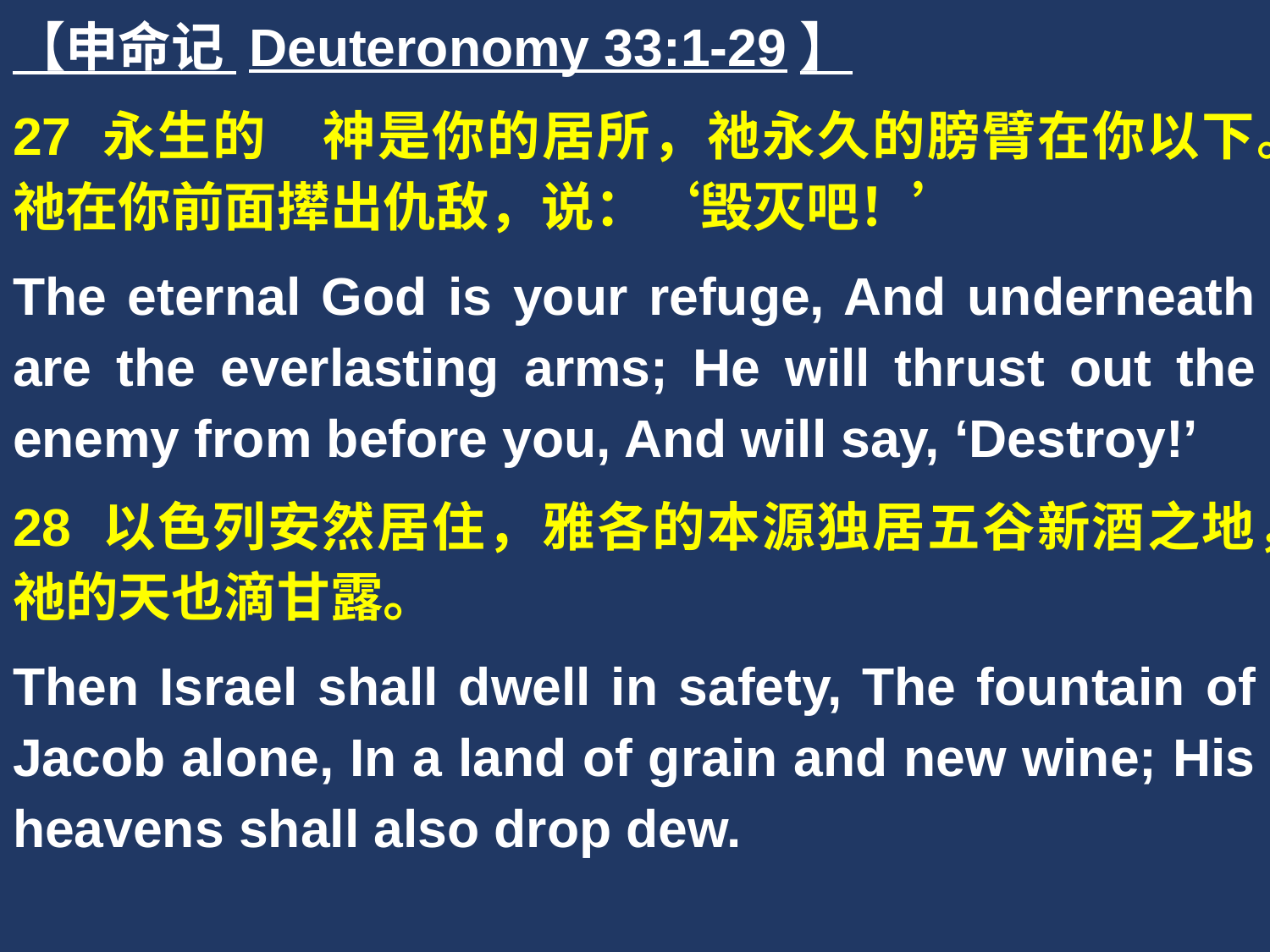

【申命记 Deuteronomy 33:1-29】
27 永生的　神是你的居所，祂永久的膀臂在你以下。祂在你前面撵出仇敌，说：‘毁灭吧！’
The eternal God is your refuge, And underneath are the everlasting arms; He will thrust out the enemy from before you, And will say, ‘Destroy!’
28 以色列安然居住，雅各的本源独居五谷新酒之地，祂的天也滴甘露。
Then Israel shall dwell in safety, The fountain of Jacob alone, In a land of grain and new wine; His heavens shall also drop dew.